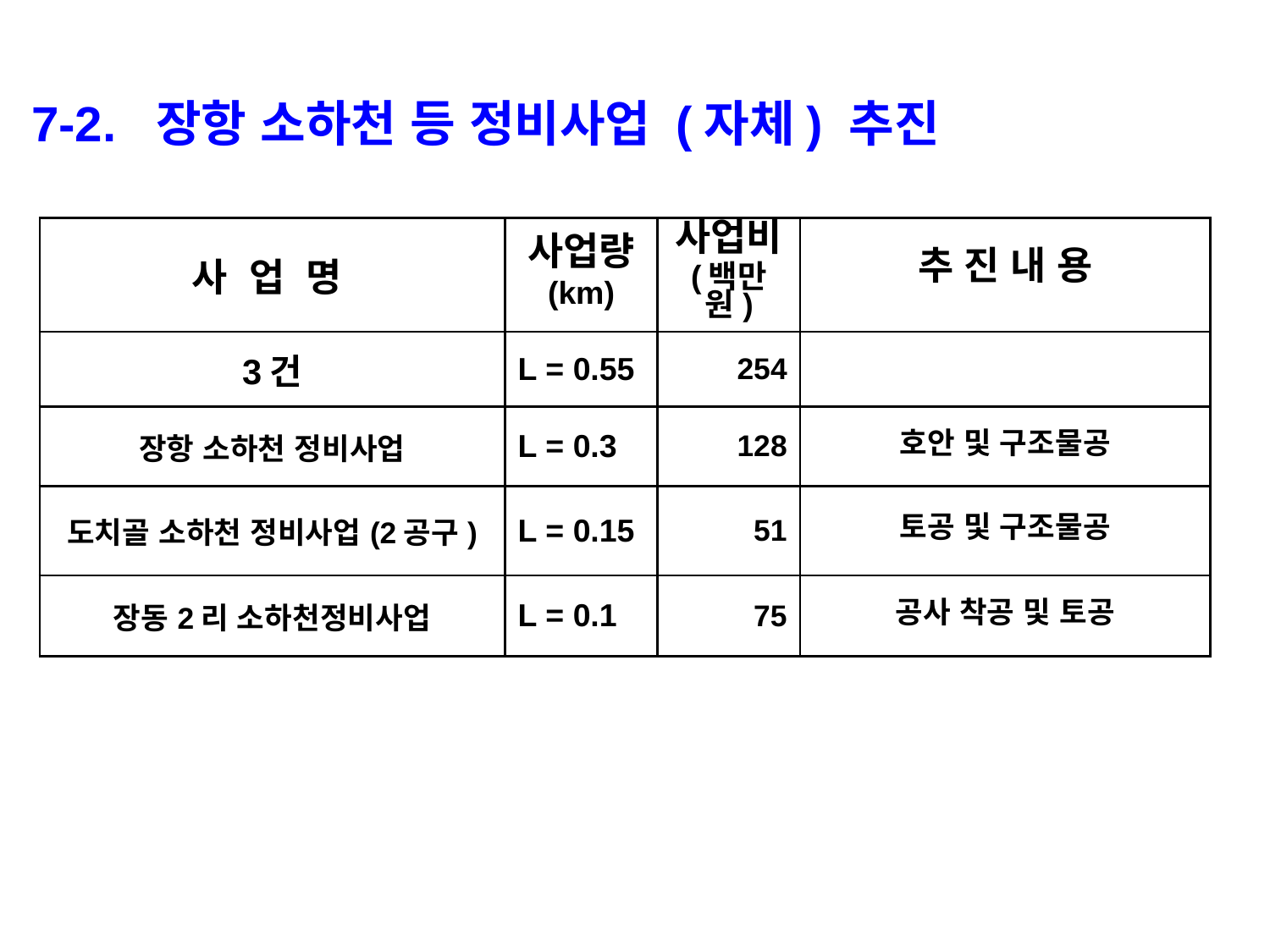

7-2.  장항 소하천 등 정비사업 (자체) 추진

| 사 업 명 | 사업량 (km) | 사업비 (백만원) | 추 진 내 용 |
| --- | --- | --- | --- |
| 3건 | L = 0.55 | 254 |  |
| 장항 소하천 정비사업 | L = 0.3 | 128 | 호안 및 구조물공 |
| 도치골 소하천 정비사업(2공구) | L = 0.15 | 51 | 토공 및 구조물공 |
| 장동2리 소하천정비사업 | L = 0.1 | 75 | 공사 착공 및 토공 |